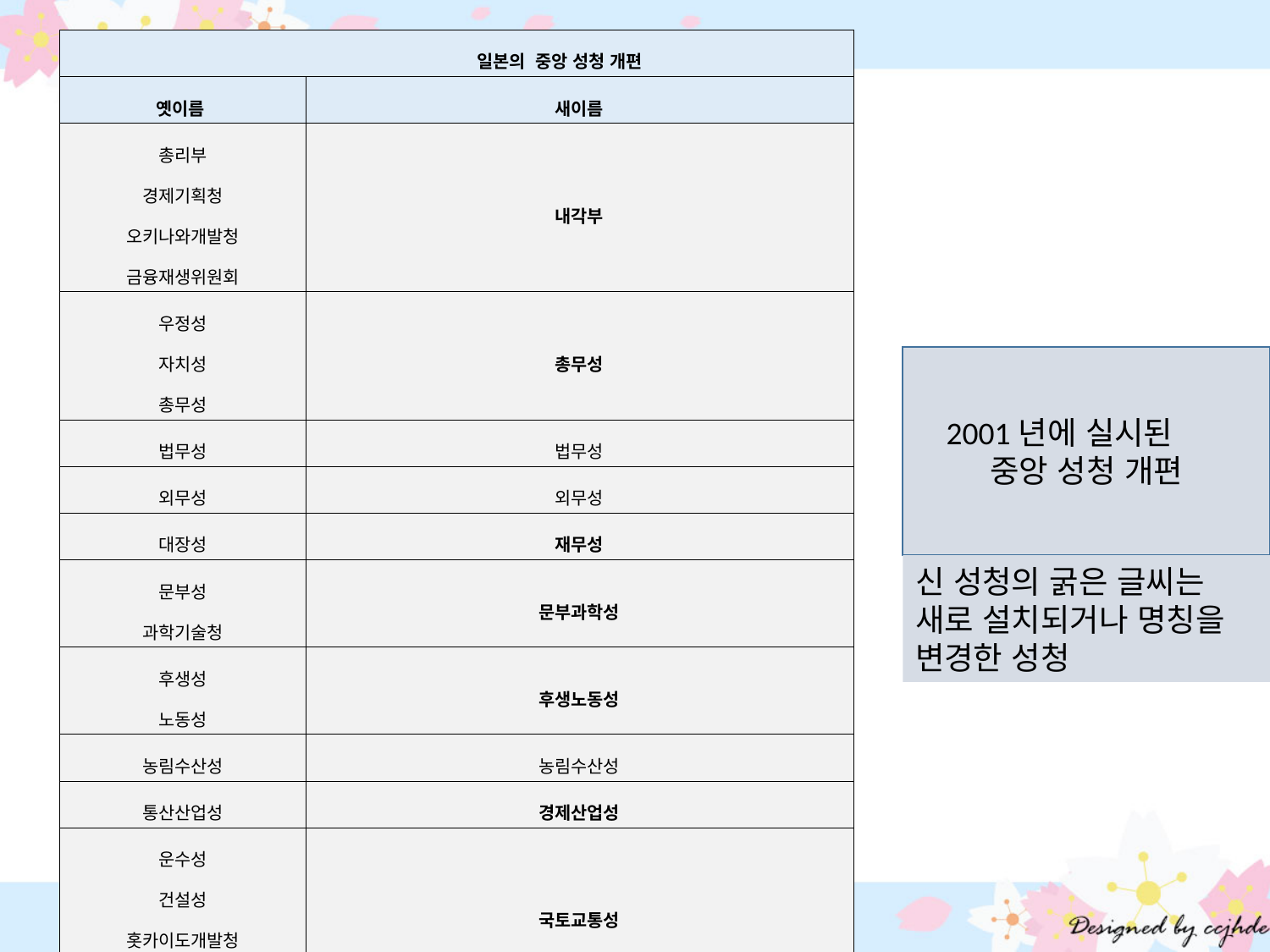

|  | 일본의 중앙 성청 개편 |
| --- | --- |
| 옛이름 | 새이름 |
| 총리부 경제기획청 오키나와개발청 금융재생위원회 | 내각부 |
| 우정성 자치성 총무성 | 총무성 |
| 법무성 | 법무성 |
| 외무성 | 외무성 |
| 대장성 | 재무성 |
| 문부성 과학기술청 | 문부과학성 |
| 후생성 노동성 | 후생노동성 |
| 농림수산성 | 농림수산성 |
| 통산산업성 | 경제산업성 |
| 운수성 건설성 홋카이도개발청 국토청 | 국토교통성 |
| 환경청 | 환경성 |
| 방위청 | 방위청 |
2001년에 실시된       중앙 성청 개편
신 성청의 굵은 글씨는 새로 설치되거나 명칭을 변경한 성청